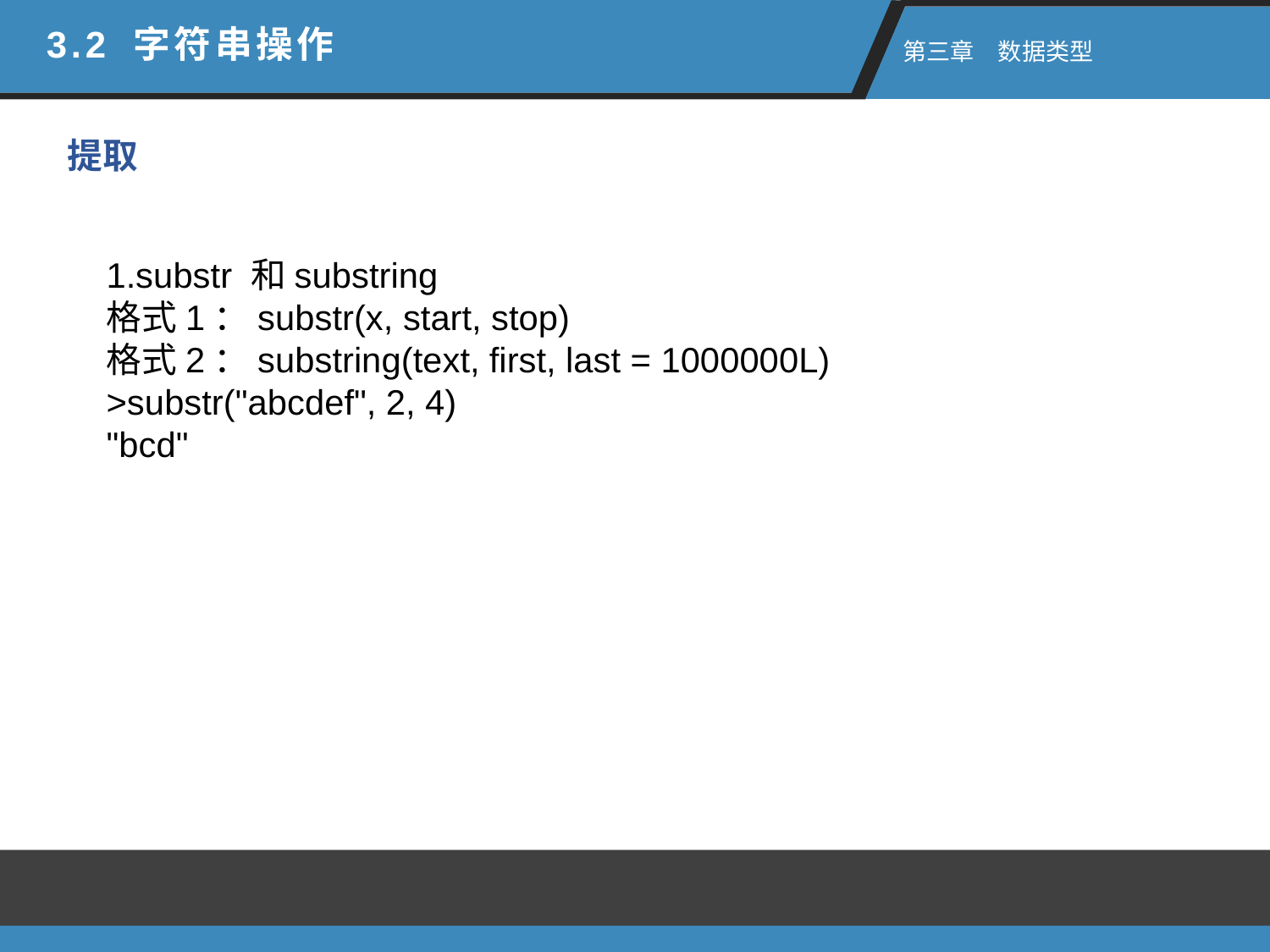

3.2 字符串操作
  第三章　数据类型
提取
1.substr 和substring
格式1：substr(x, start, stop)
格式2：substring(text, first, last = 1000000L)
>substr("abcdef", 2, 4)
"bcd"